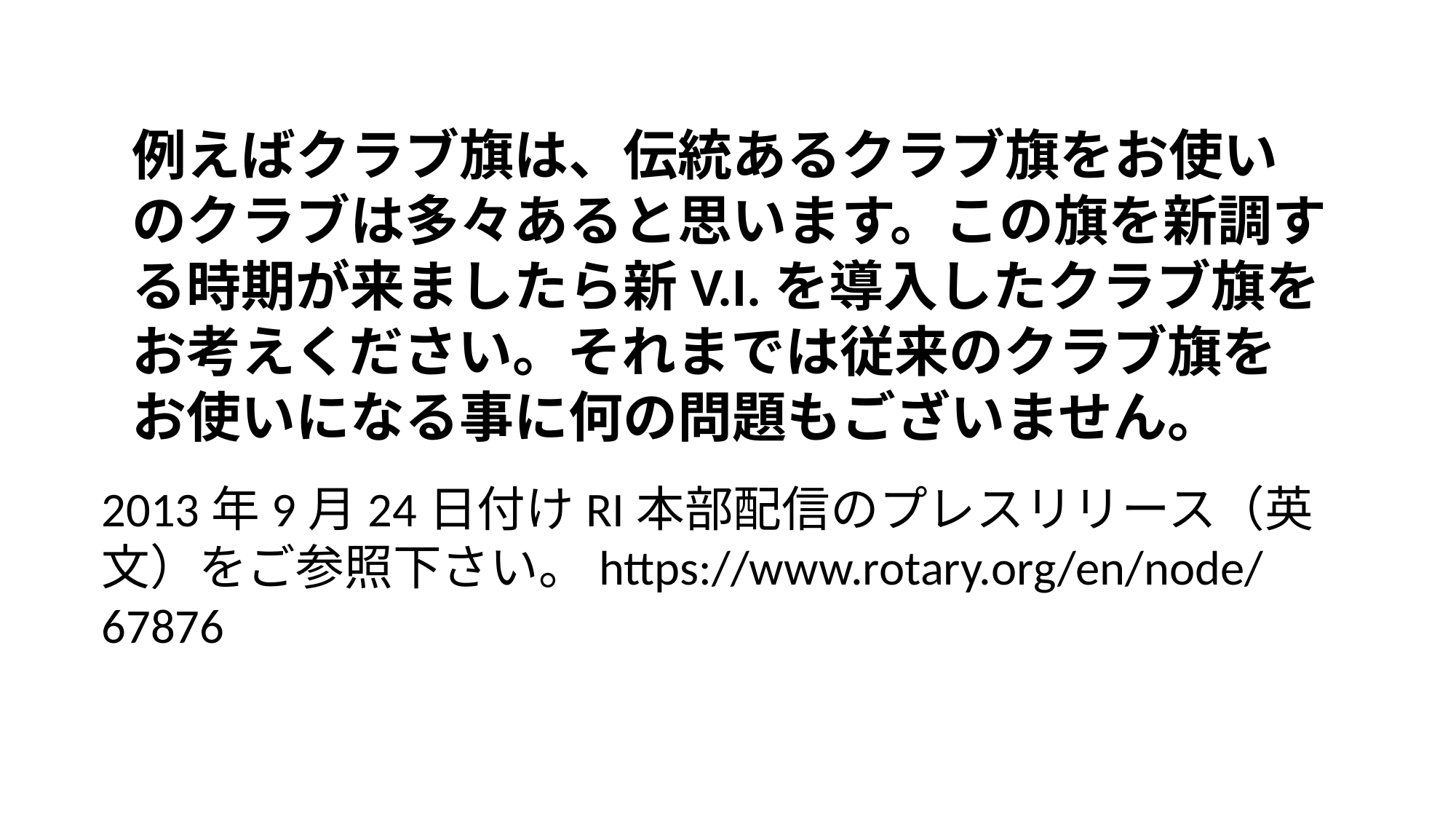

例えばクラブ旗は、伝統あるクラブ旗をお使いのクラブは多々あると思います。この旗を新調する時期が来ましたら新V.I.を導入したクラブ旗をお考えください。それまでは従来のクラブ旗をお使いになる事に何の問題もございません。
2013年9月24日付けRI本部配信のプレスリリース（英文）をご参照下さい。https://www.rotary.org/en/node/67876